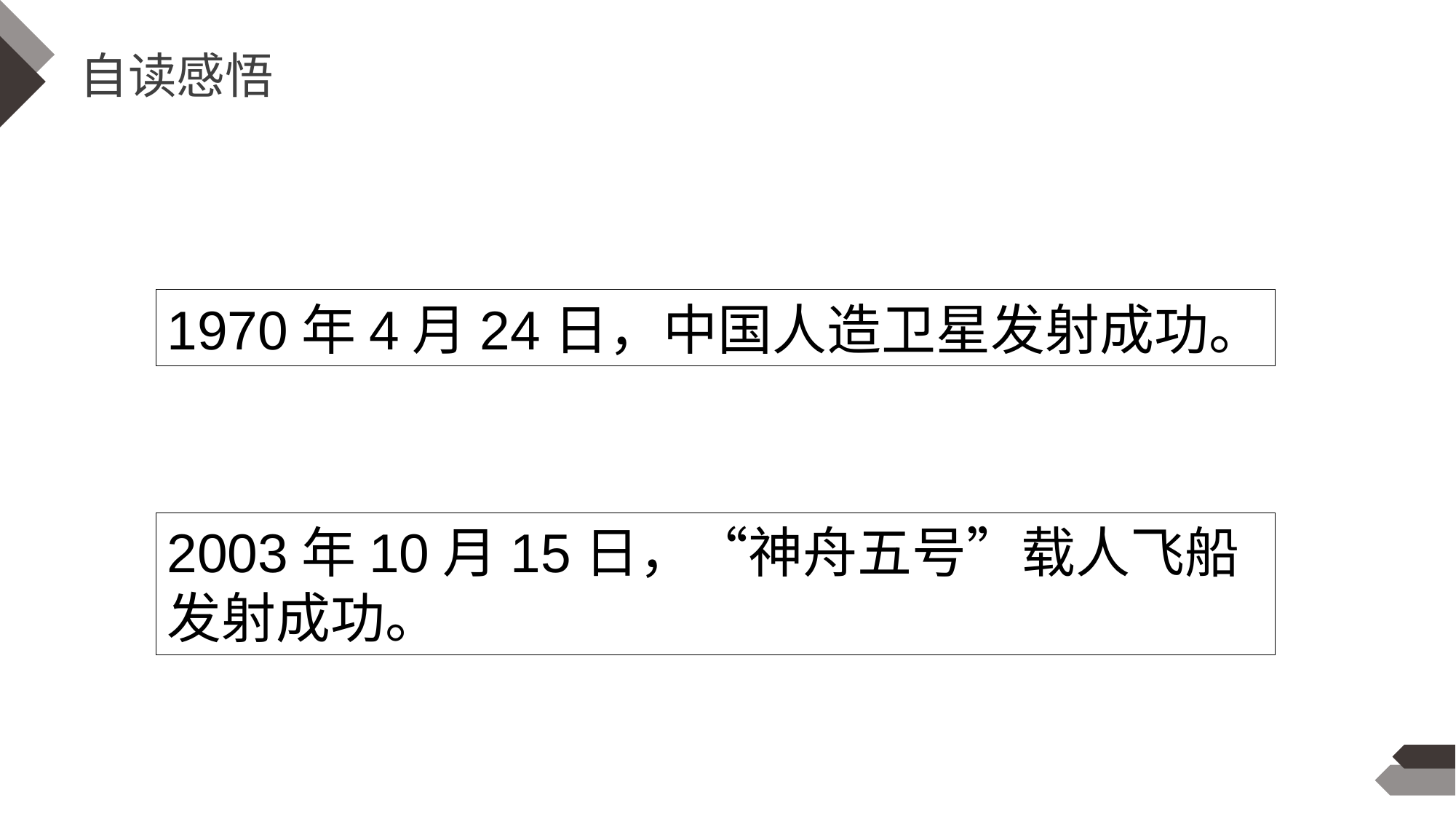

自读感悟
1970年4月24日，中国人造卫星发射成功。
2003年10月15日，“神舟五号”载人飞船发射成功。